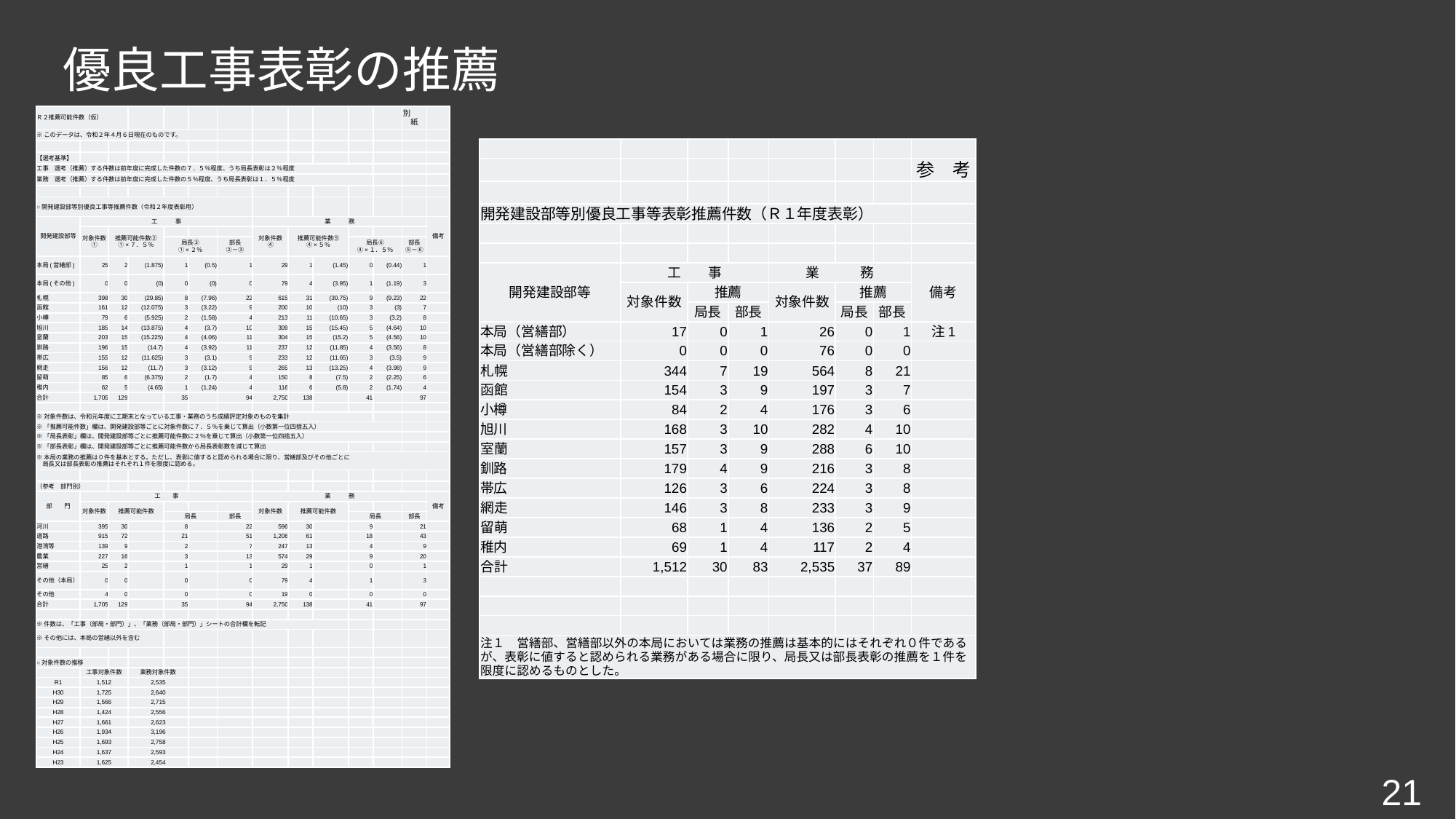

# 優良工事表彰の推薦
| Ｒ２推薦可能件数（仮） |  |  |  |  |  |  |  |  |  |  |  | 別　　紙 |  |
| --- | --- | --- | --- | --- | --- | --- | --- | --- | --- | --- | --- | --- | --- |
| ※このデータは、令和２年４月６日現在のものです。 |  |  |  |  |  |  |  |  |  |  |  |  |  |
|  |  |  |  |  |  |  |  |  |  |  |  |  |  |
| 【選考基準】 |  |  |  |  |  |  |  |  |  |  |  |  |  |
| 工事　選考（推薦）する件数は前年度に完成した件数の７．５％程度、うち局長表彰は２％程度 |  |  |  |  |  |  |  |  |  |  |  |  |  |
| 業務　選考（推薦）する件数は前年度に完成した件数の５％程度、うち局長表彰は１．５％程度 |  |  |  |  |  |  |  |  |  |  |  |  |  |
|  |  |  |  |  |  |  |  |  |  |  |  |  |  |
| ○開発建設部等別優良工事等推薦件数（令和２年度表彰用） |  |  |  |  |  |  |  |  |  |  |  |  |  |
| 開発建設部等 | 工　　　事 |  |  |  |  |  | 業　　　務 |  |  |  |  |  | 備考 |
|  | 対象件数 ① | 推薦可能件数② ①×７．５％ |  |  |  |  | 対象件数 ④ | 推薦可能件数⑤ ④×５％ |  |  |  |  |  |
|  |  |  |  | 局長③ ①×２％ |  | 部長 ②－③ |  |  |  | 局長⑥ ④×１．５％ |  | 部長 ⑤－⑥ |  |
| 本局(営繕部) | 25 | 2 | (1.875) | 1 | (0.5) | 1 | 29 | 1 | (1.45) | 0 | (0.44) | 1 |  |
| 本局(その他) | 0 | 0 | (0) | 0 | (0) | 0 | 79 | 4 | (3.95) | 1 | (1.19) | 3 |  |
| 札幌 | 398 | 30 | (29.85) | 8 | (7.96) | 22 | 615 | 31 | (30.75) | 9 | (9.23) | 22 |  |
| 函館 | 161 | 12 | (12.075) | 3 | (3.22) | 9 | 200 | 10 | (10) | 3 | (3) | 7 |  |
| 小樽 | 79 | 6 | (5.925) | 2 | (1.58) | 4 | 213 | 11 | (10.65) | 3 | (3.2) | 8 |  |
| 旭川 | 185 | 14 | (13.875) | 4 | (3.7) | 10 | 309 | 15 | (15.45) | 5 | (4.64) | 10 |  |
| 室蘭 | 203 | 15 | (15.225) | 4 | (4.06) | 11 | 304 | 15 | (15.2) | 5 | (4.56) | 10 |  |
| 釧路 | 196 | 15 | (14.7) | 4 | (3.92) | 11 | 237 | 12 | (11.85) | 4 | (3.56) | 8 |  |
| 帯広 | 155 | 12 | (11.625) | 3 | (3.1) | 9 | 233 | 12 | (11.65) | 3 | (3.5) | 9 |  |
| 網走 | 156 | 12 | (11.7) | 3 | (3.12) | 9 | 265 | 13 | (13.25) | 4 | (3.98) | 9 |  |
| 留萌 | 85 | 6 | (6.375) | 2 | (1.7) | 4 | 150 | 8 | (7.5) | 2 | (2.25) | 6 |  |
| 稚内 | 62 | 5 | (4.65) | 1 | (1.24) | 4 | 116 | 6 | (5.8) | 2 | (1.74) | 4 |  |
| 合計 | 1,705 | 129 |  | 35 |  | 94 | 2,750 | 138 |  | 41 |  | 97 |  |
|  |  |  |  |  |  |  |  |  |  |  |  |  |  |
| ※対象件数は、令和元年度に工期末となっている工事・業務のうち成績評定対象のものを集計 |  |  |  |  |  |  |  |  |  |  |  |  |  |
| ※「推薦可能件数」欄は、開発建設部等ごとに対象件数に７．５％を乗じて算出（小数第一位四捨五入） |  |  |  |  |  |  |  |  |  |  |  |  |  |
| ※「局長表彰」欄は、開発建設部等ごとに推薦可能件数に２％を乗じて算出（小数第一位四捨五入） |  |  |  |  |  |  |  |  |  |  |  |  |  |
| ※「部長表彰」欄は、開発建設部等ごとに推薦可能件数から局長表彰数を減じて算出 |  |  |  |  |  |  |  |  |  |  |  |  |  |
| ※本局の業務の推薦は０件を基本とする。ただし、表彰に値すると認められる場合に限り、営繕部及びその他ごとに 　局長又は部長表彰の推薦はそれぞれ１件を限度に認める。 |  |  |  |  |  |  |  |  |  |  |  |  |  |
|  |  |  |  |  |  |  |  |  |  |  |  |  |  |
| （参考　部門別） |  |  |  |  |  |  |  |  |  |  |  |  |  |
| 部　　門 | 工　　事 |  |  |  |  |  | 業　　　務 |  |  |  |  |  | 備考 |
|  | 対象件数 | 推薦可能件数 |  |  |  |  | 対象件数 | 推薦可能件数 |  |  |  |  |  |
|  |  |  |  | 局長 |  | 部長 |  |  |  | 局長 |  | 部長 |  |
| 河川 | 395 | 30 |  | 8 |  | 22 | 596 | 30 |  | 9 |  | 21 |  |
| 道路 | 915 | 72 |  | 21 |  | 51 | 1,206 | 61 |  | 18 |  | 43 |  |
| 港湾等 | 139 | 9 |  | 2 |  | 7 | 247 | 13 |  | 4 |  | 9 |  |
| 農業 | 227 | 16 |  | 3 |  | 13 | 574 | 29 |  | 9 |  | 20 |  |
| 営繕 | 25 | 2 |  | 1 |  | 1 | 29 | 1 |  | 0 |  | 1 |  |
| その他（本局） | 0 | 0 |  | 0 |  | 0 | 79 | 4 |  | 1 |  | 3 |  |
| その他 | 4 | 0 |  | 0 |  | 0 | 19 | 0 |  | 0 |  | 0 |  |
| 合計 | 1,705 | 129 |  | 35 |  | 94 | 2,750 | 138 |  | 41 |  | 97 |  |
|  |  |  |  |  |  |  |  |  |  |  |  |  |  |
| ※件数は、「工事（部局・部門）」、「業務（部局・部門）」シートの合計欄を転記 |  |  |  |  |  |  |  |  |  |  |  |  |  |
| ※その他には、本局の営繕以外を含む |  |  |  |  |  |  |  |  |  |  |  |  |  |
|  |  |  |  |  |  |  |  |  |  |  |  |  |  |
| ○対象件数の推移 |  |  |  |  |  |  |  |  |  |  |  |  |  |
|  | 工事対象件数 |  | 業務対象件数 |  |  |  |  |  |  |  |  |  |  |
| R1 | 1,512 |  | 2,535 |  |  |  |  |  |  |  |  |  |  |
| H30 | 1,725 |  | 2,640 |  |  |  |  |  |  |  |  |  |  |
| H29 | 1,566 |  | 2,715 |  |  |  |  |  |  |  |  |  |  |
| H28 | 1,424 |  | 2,556 |  |  |  |  |  |  |  |  |  |  |
| H27 | 1,661 |  | 2,623 |  |  |  |  |  |  |  |  |  |  |
| H26 | 1,934 |  | 3,196 |  |  |  |  |  |  |  |  |  |  |
| H25 | 1,693 |  | 2,758 |  |  |  |  |  |  |  |  |  |  |
| H24 | 1,637 |  | 2,593 |  |  |  |  |  |  |  |  |  |  |
| H23 | 1,625 |  | 2,454 |  |  |  |  |  |  |  |  |  |  |
|  |  |  |  |  |  |  |  |
| --- | --- | --- | --- | --- | --- | --- | --- |
|  |  |  |  |  |  |  | 参　考 |
|  |  |  |  |  |  |  |  |
| 開発建設部等別優良工事等表彰推薦件数（Ｒ１年度表彰） |  |  |  |  |  |  |  |
|  |  |  |  |  |  |  |  |
|  |  |  |  |  |  |  |  |
| 開発建設部等 | 工　　事 |  |  | 業　　　務 |  |  | 備考 |
|  | 対象件数 | 推薦 |  | 対象件数 | 推薦 |  |  |
|  |  | 局長 | 部長 |  | 局長 | 部長 |  |
| 本局（営繕部） | 17 | 0 | 1 | 26 | 0 | 1 | 注1 |
| 本局（営繕部除く） | 0 | 0 | 0 | 76 | 0 | 0 |  |
| 札幌 | 344 | 7 | 19 | 564 | 8 | 21 |  |
| 函館 | 154 | 3 | 9 | 197 | 3 | 7 |  |
| 小樽 | 84 | 2 | 4 | 176 | 3 | 6 |  |
| 旭川 | 168 | 3 | 10 | 282 | 4 | 10 |  |
| 室蘭 | 157 | 3 | 9 | 288 | 6 | 10 |  |
| 釧路 | 179 | 4 | 9 | 216 | 3 | 8 |  |
| 帯広 | 126 | 3 | 6 | 224 | 3 | 8 |  |
| 網走 | 146 | 3 | 8 | 233 | 3 | 9 |  |
| 留萌 | 68 | 1 | 4 | 136 | 2 | 5 |  |
| 稚内 | 69 | 1 | 4 | 117 | 2 | 4 |  |
| 合計 | 1,512 | 30 | 83 | 2,535 | 37 | 89 |  |
|  |  |  |  |  |  |  |  |
|  |  |  |  |  |  |  |  |
|  |  |  |  |  |  |  |  |
| 注１　営繕部、営繕部以外の本局においては業務の推薦は基本的にはそれぞれ０件であるが、表彰に値すると認められる業務がある場合に限り、局長又は部長表彰の推薦を１件を限度に認めるものとした。 |  |  |  |  |  |  |  |
21